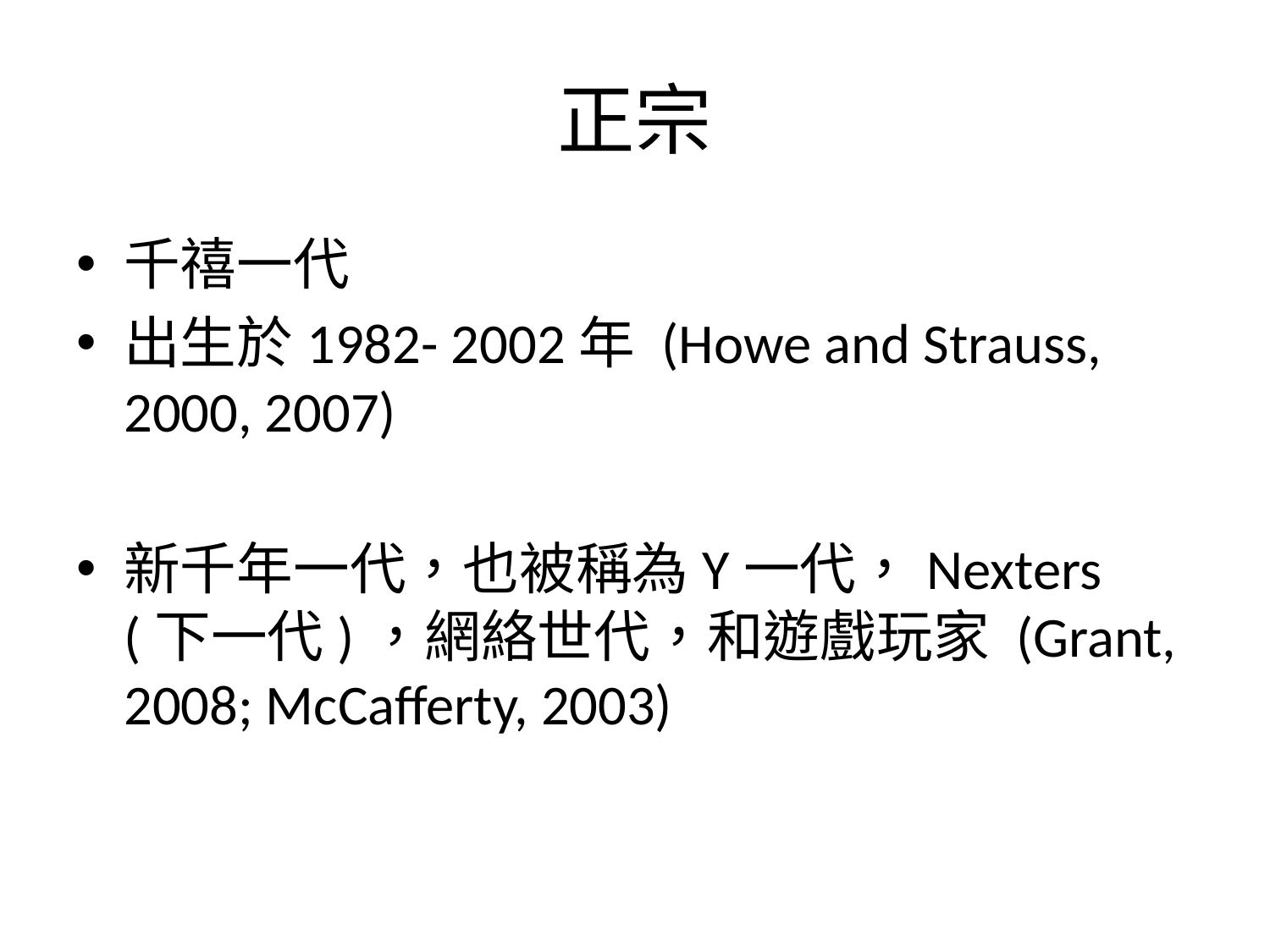

# 正宗
千禧一代
出生於1982- 2002年 (Howe and Strauss, 2000, 2007)

新千年一代，也被稱為Y一代，Nexters (下一代)，網絡世代，和遊戲玩家 (Grant, 2008; McCafferty, 2003)